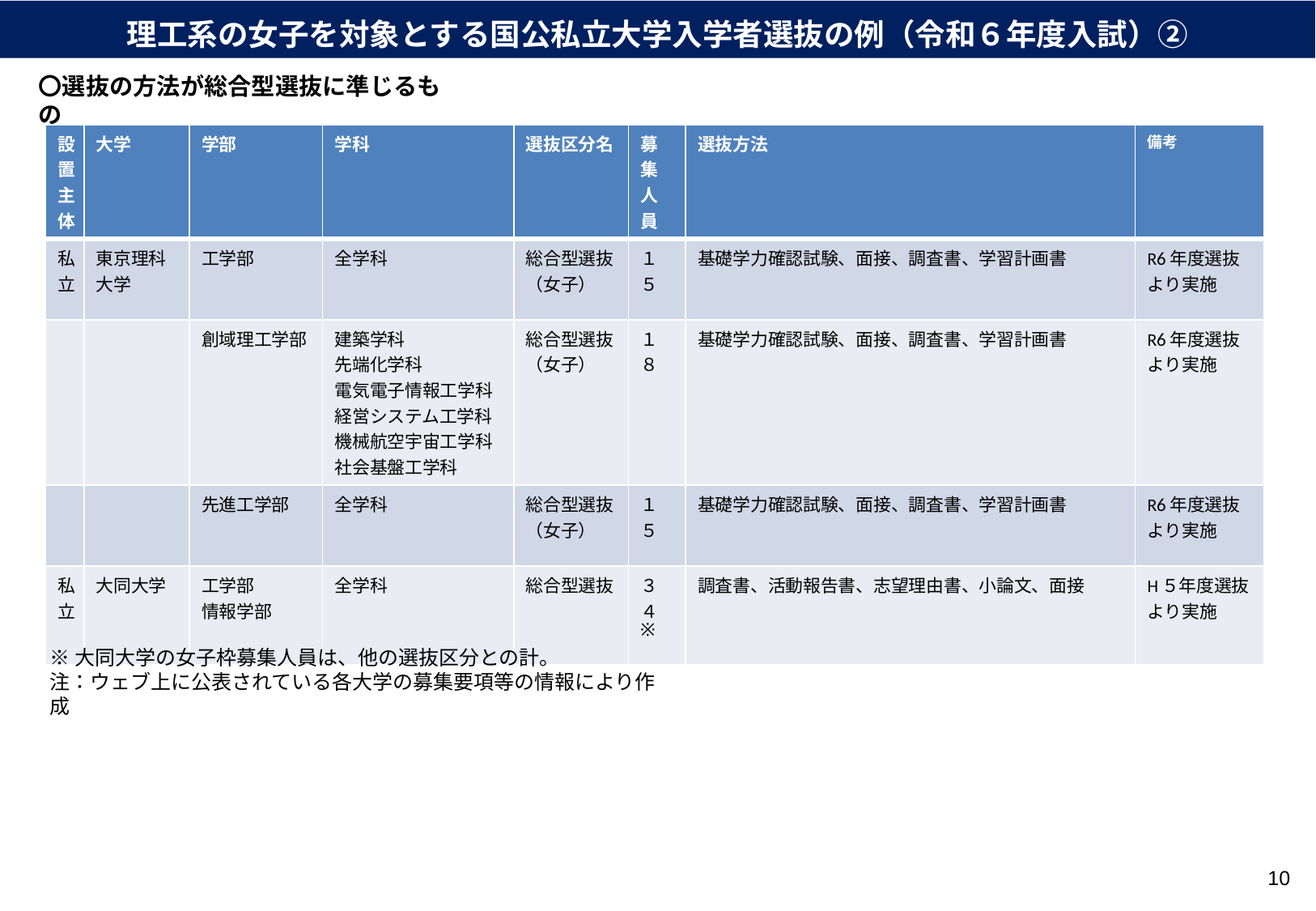

理工系の女子を対象とする国公私立大学入学者選抜の例（令和６年度入試）②
〇選抜の方法が総合型選抜に準じるもの
| 設置主体 | 大学 | 学部 | 学科 | 選抜区分名 | 募集人員 | 選抜方法 | 備考 |
| --- | --- | --- | --- | --- | --- | --- | --- |
| 私立 | 東京理科大学 | 工学部 | 全学科 | 総合型選抜（女子） | １５ | 基礎学力確認試験、面接、調査書、学習計画書 | R6年度選抜より実施 |
|  |  | 創域理工学部 | 建築学科 先端化学科 電気電子情報工学科 経営システム工学科 機械航空宇宙工学科 社会基盤工学科 | 総合型選抜 （女子） | １８ | 基礎学力確認試験、面接、調査書、学習計画書 | R6年度選抜より実施 |
|  |  | 先進工学部 | 全学科 | 総合型選抜 （女子） | １５ | 基礎学力確認試験、面接、調査書、学習計画書 | R6年度選抜より実施 |
| 私立 | 大同大学 | 工学部 情報学部 | 全学科 | 総合型選抜 | ３４ ※ | 調査書、活動報告書、志望理由書、小論文、面接 | H５年度選抜より実施 |
※大同大学の女子枠募集人員は、他の選抜区分との計。
注：ウェブ上に公表されている各大学の募集要項等の情報により作成
10